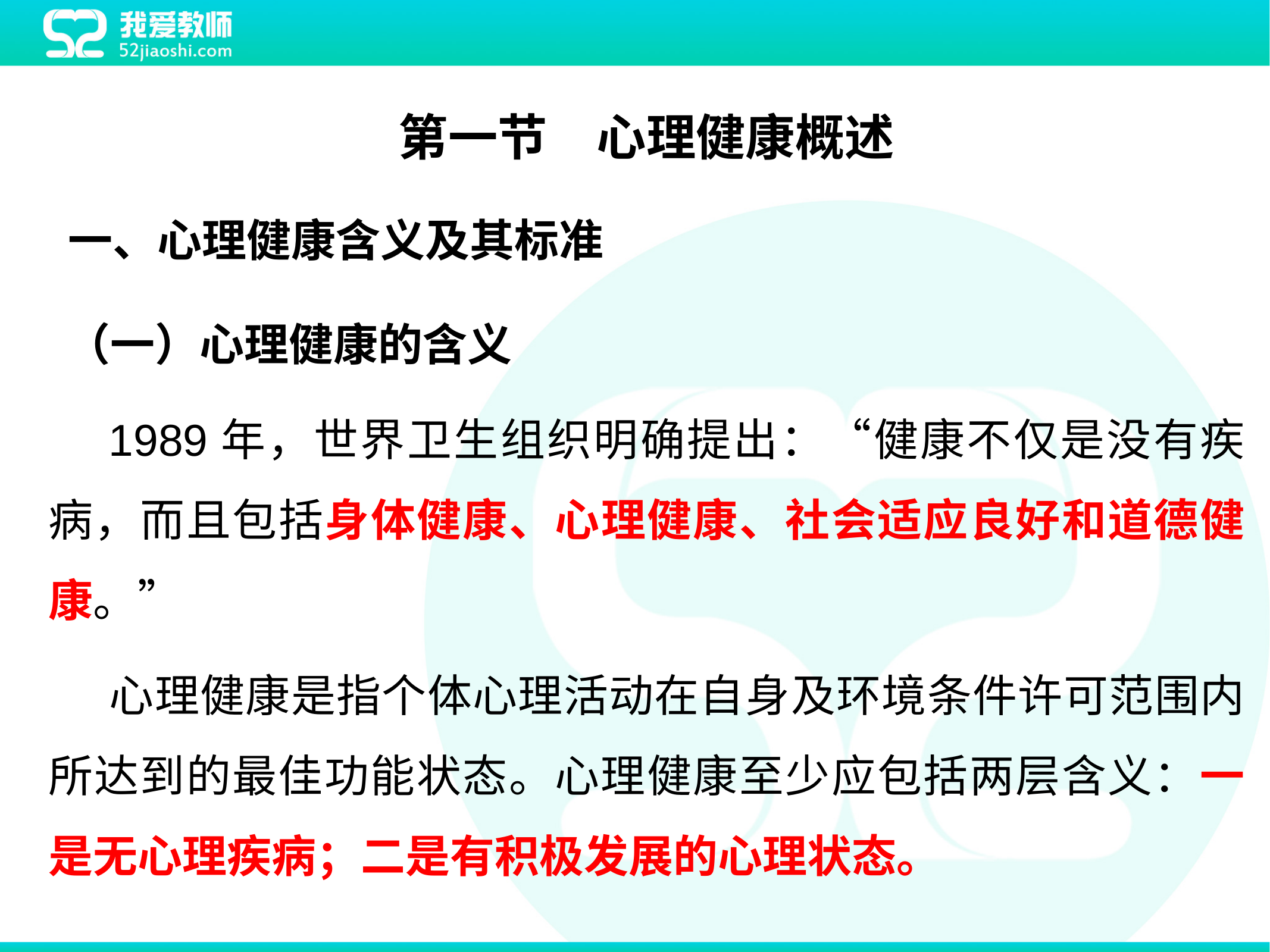

第一节　心理健康概述
一、心理健康含义及其标准
（一）心理健康的含义
   1989年，世界卫生组织明确提出：“健康不仅是没有疾病，而且包括身体健康、心理健康、社会适应良好和道德健康。”
   心理健康是指个体心理活动在自身及环境条件许可范围内所达到的最佳功能状态。心理健康至少应包括两层含义：一是无心理疾病；二是有积极发展的心理状态。